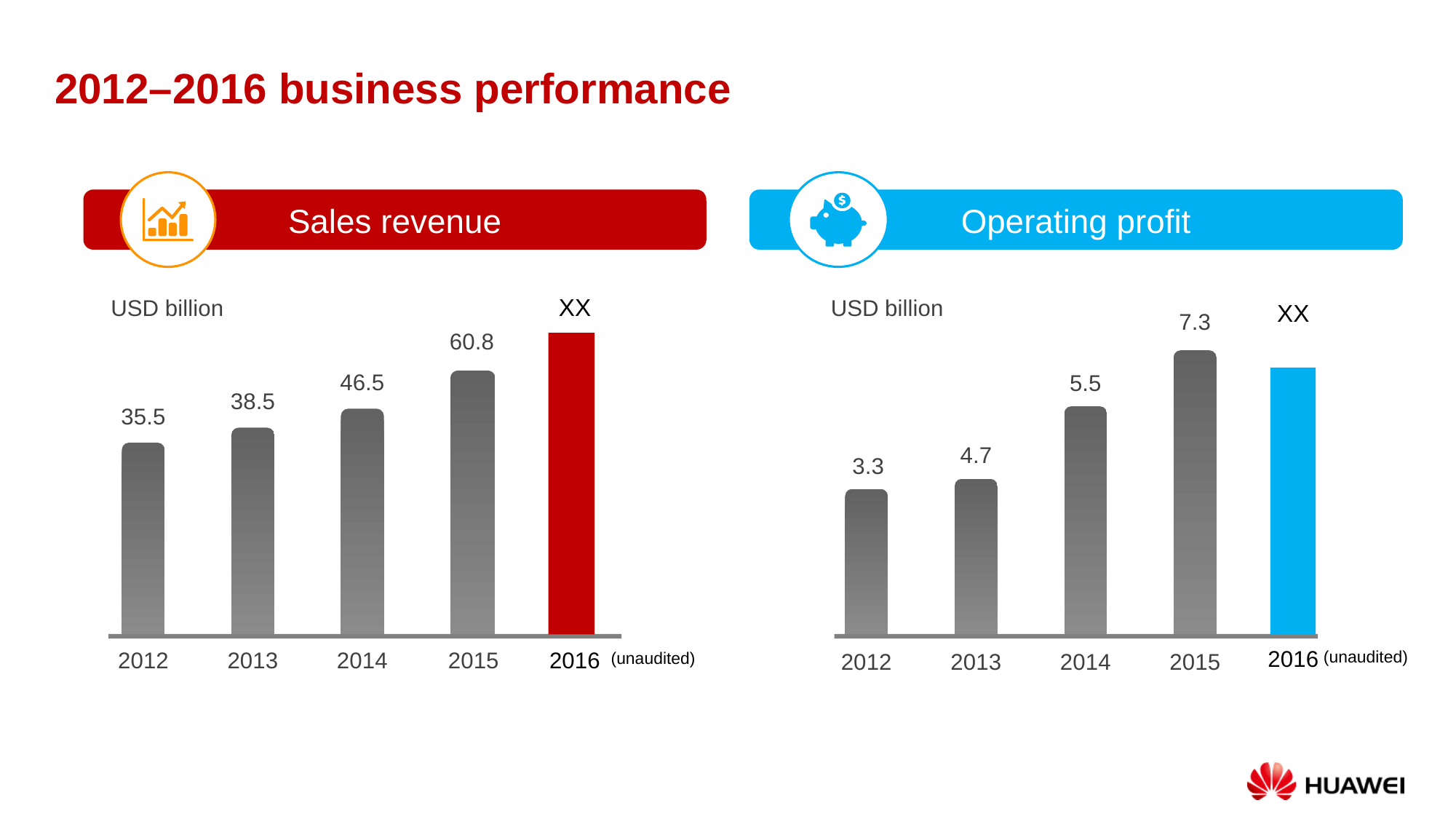

2012–2016 business performance

Sales revenue

Operating profit
XX
USD billion

USD billion
XX
7.3

5.5

4.7
3.3

2012
2013
2014
2015
60.8

46.5

38.5
35.5

2012
2013
2014
2015
2016

上半年
50
 2016
(unaudited)
(unaudited)